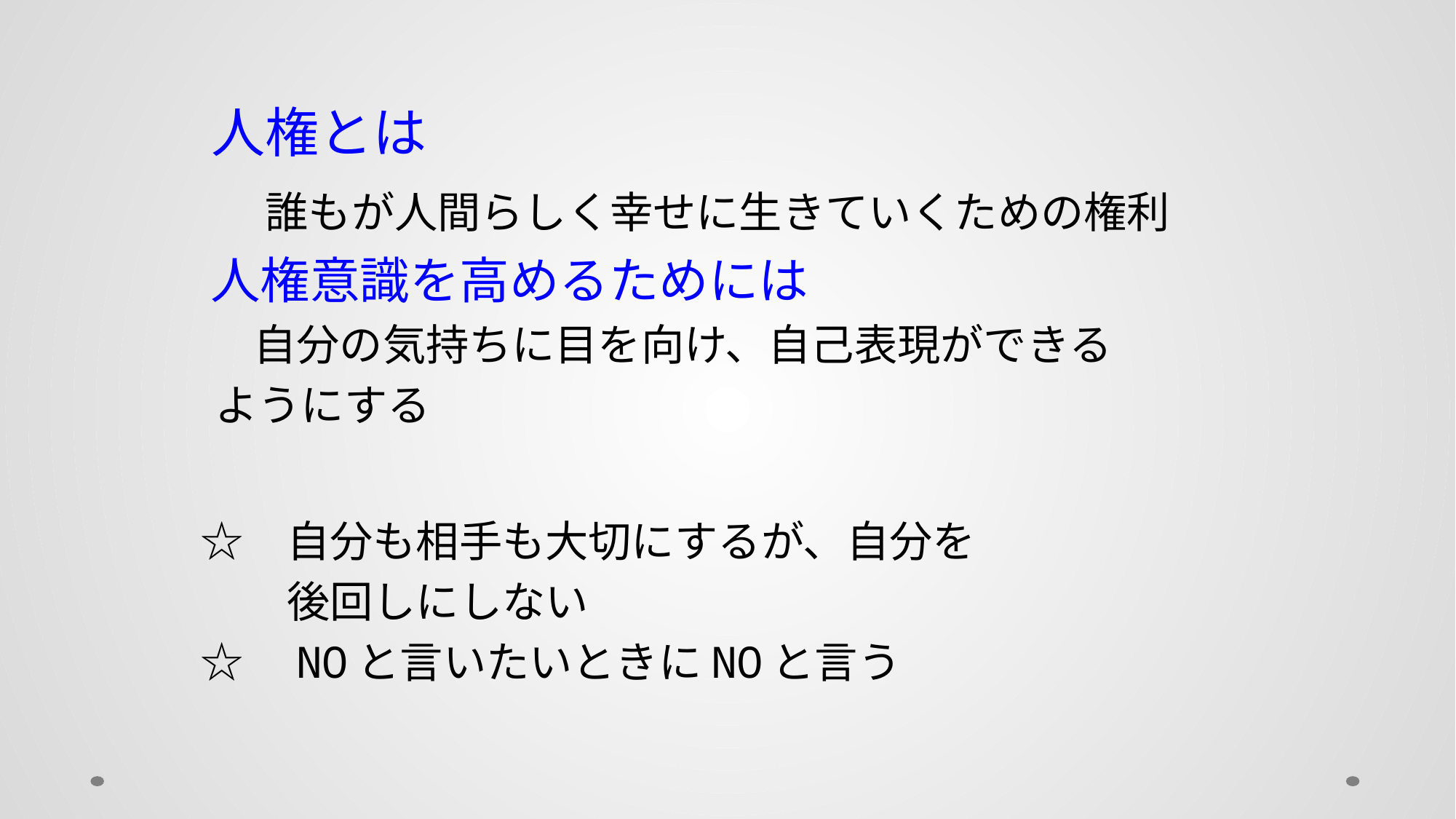

人権とは
　　誰もが人間らしく幸せに生きていくための権利
　 人権意識を高めるためには
　　 自分の気持ちに目を向け、自己表現ができる
     ようにする

　☆　自分も相手も大切にするが、自分を
　　　後回しにしない
　☆　NOと言いたいときにNOと言う